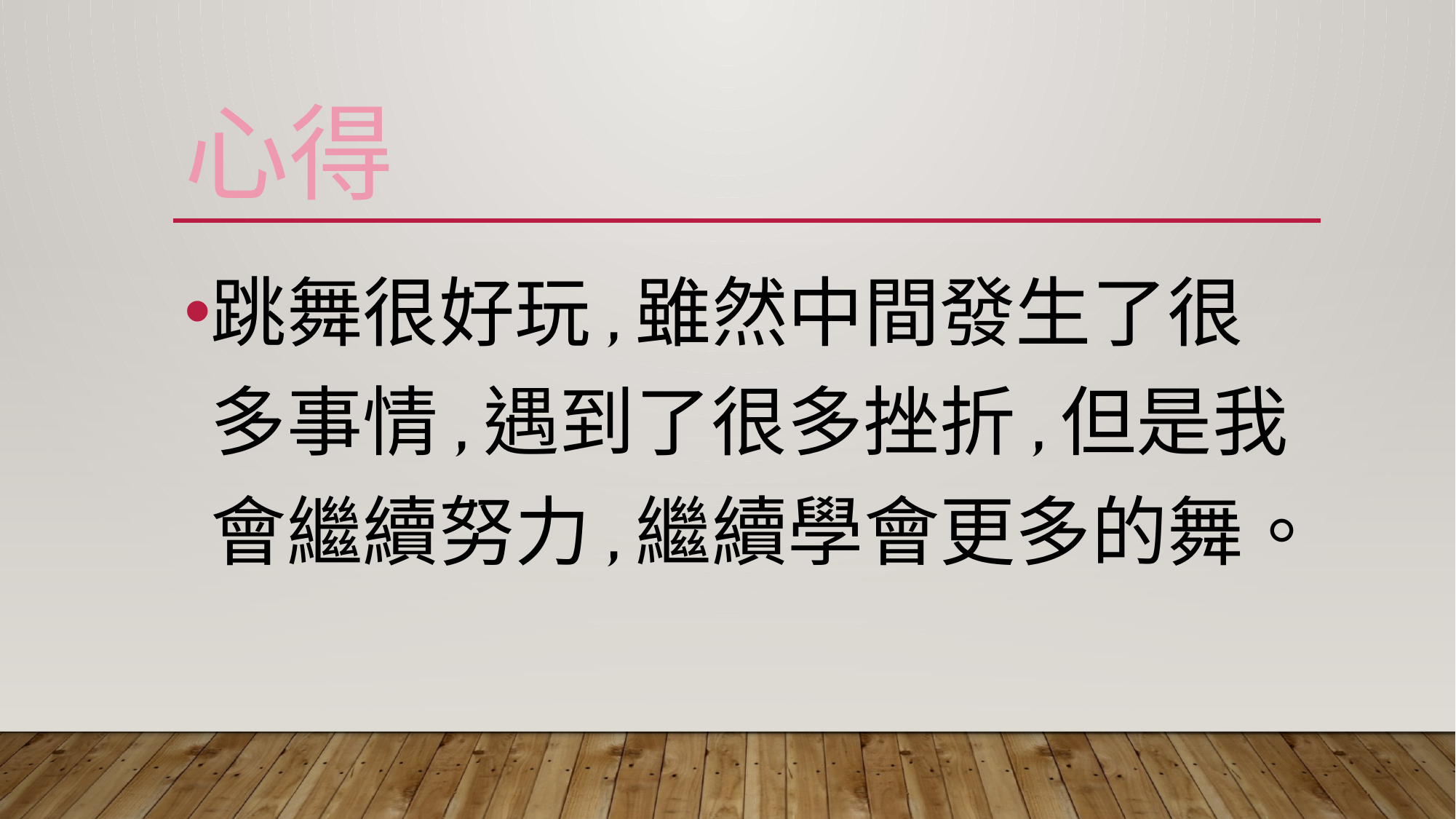

# 心得
跳舞很好玩,雖然中間發生了很多事情,遇到了很多挫折,但是我會繼續努力,繼續學會更多的舞。